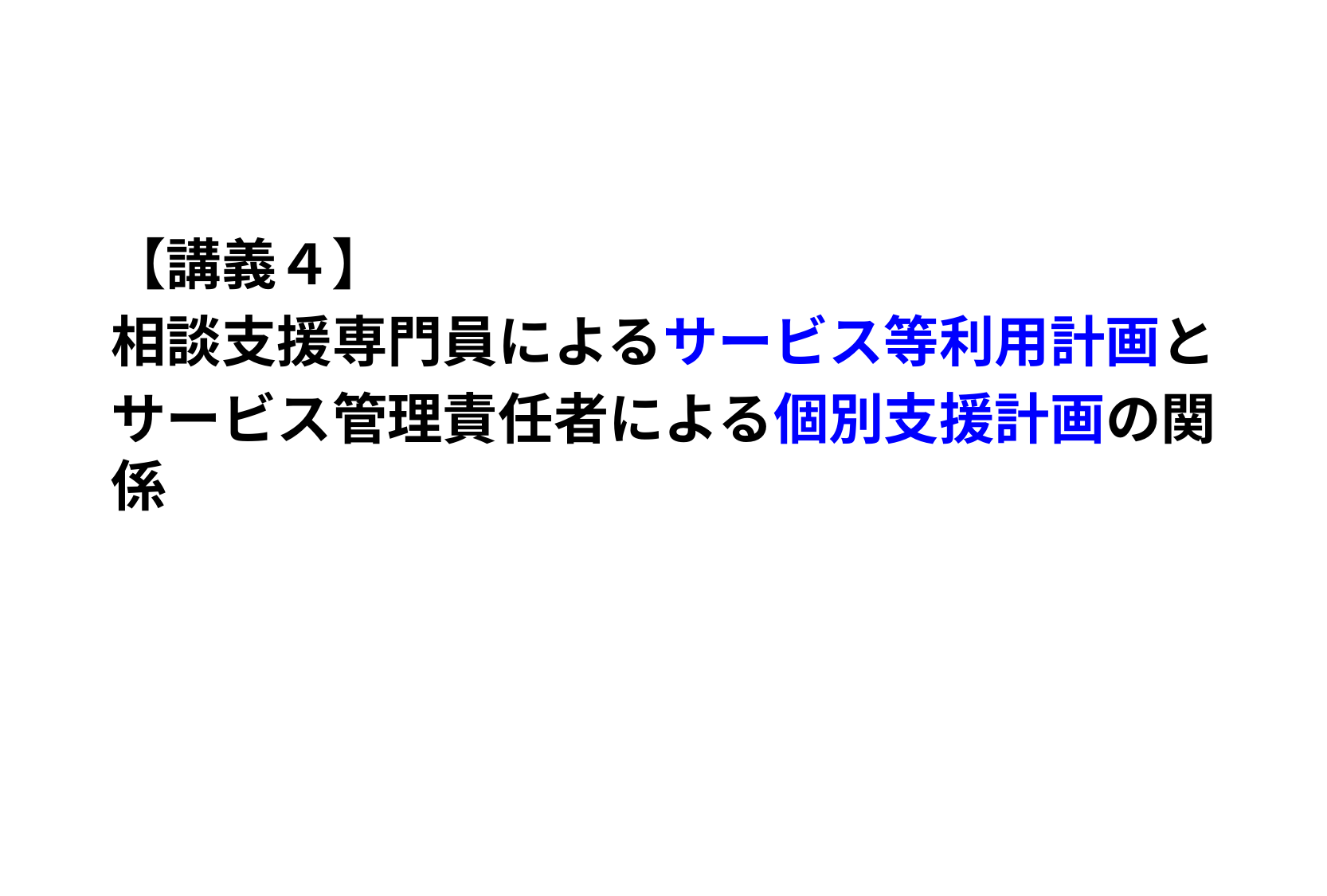

【講義４】
相談支援専門員によるサービス等利用計画と
サービス管理責任者による個別支援計画の関係